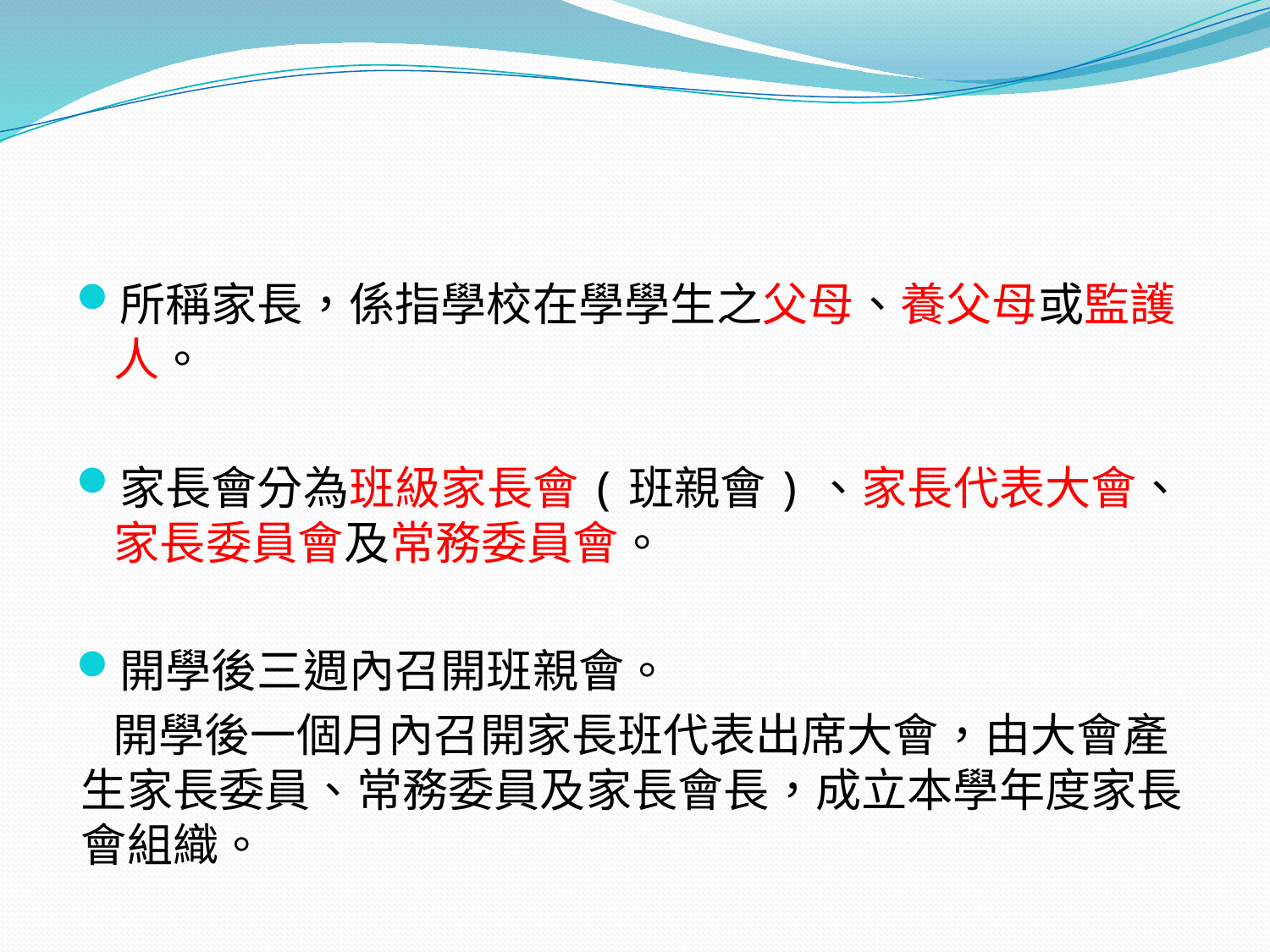

#
所稱家長，係指學校在學學生之父母、養父母或監護人。

家長會分為班級家長會(班親會)、家長代表大會、家長委員會及常務委員會。

開學後三週內召開班親會。
  開學後一個月內召開家長班代表出席大會，由大會產生家長委員、常務委員及家長會長，成立本學年度家長會組織。